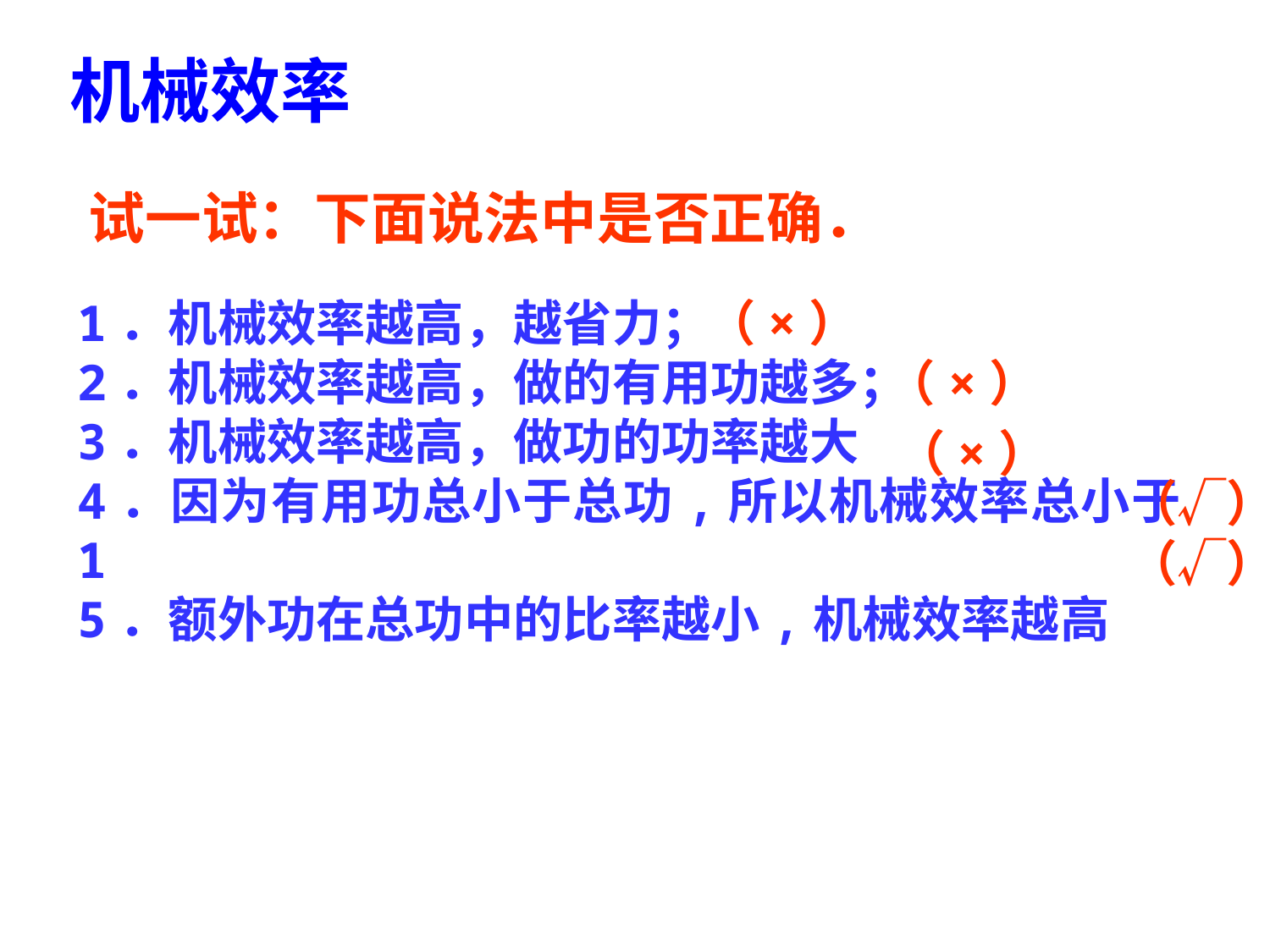

机械效率
试一试：下面说法中是否正确．
1．机械效率越高，越省力；
2．机械效率越高，做的有用功越多；
3．机械效率越高，做功的功率越大
4．因为有用功总小于总功,所以机械效率总小于1
5．额外功在总功中的比率越小,机械效率越高
（×）
（×）
（×）
（√）
（√）